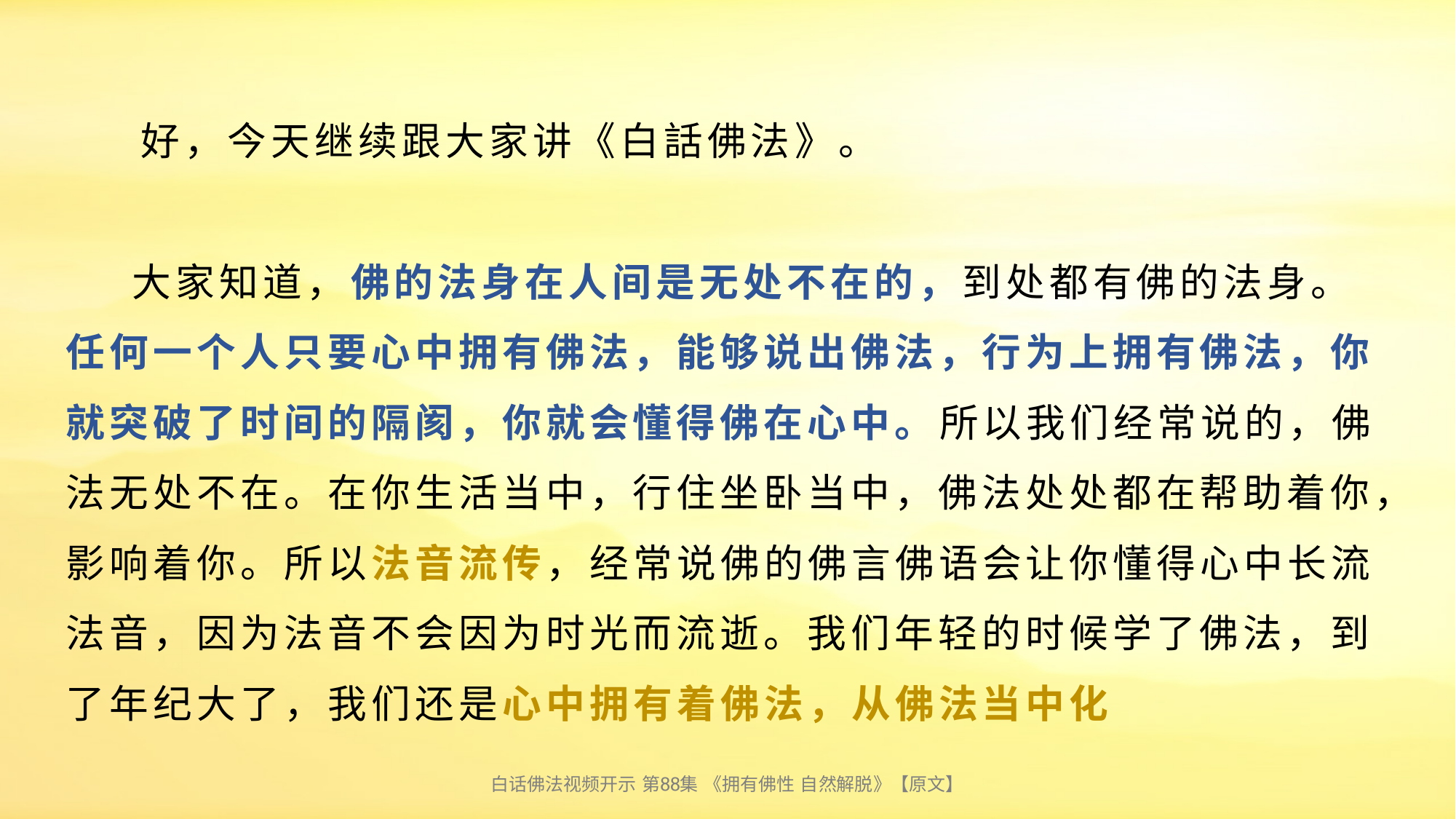

# 好，今天继续跟大家讲《白話佛法》。 大家知道，佛的法身在人间是无处不在的，到处都有佛的法身。任何一个人只要心中拥有佛法，能够说出佛法，行为上拥有佛法，你就突破了时间的隔阂，你就会懂得佛在心中。所以我们经常说的，佛法无处不在。在你生活当中，行住坐卧当中，佛法处处都在帮助着你，影响着你。所以法音流传，经常说佛的佛言佛语会让你懂得心中长流法音，因为法音不会因为时光而流逝。我们年轻的时候学了佛法，到了年纪大了，我们还是心中拥有着佛法，从佛法当中化
白话佛法视频开示 第88集 《拥有佛性 自然解脱》【原文】